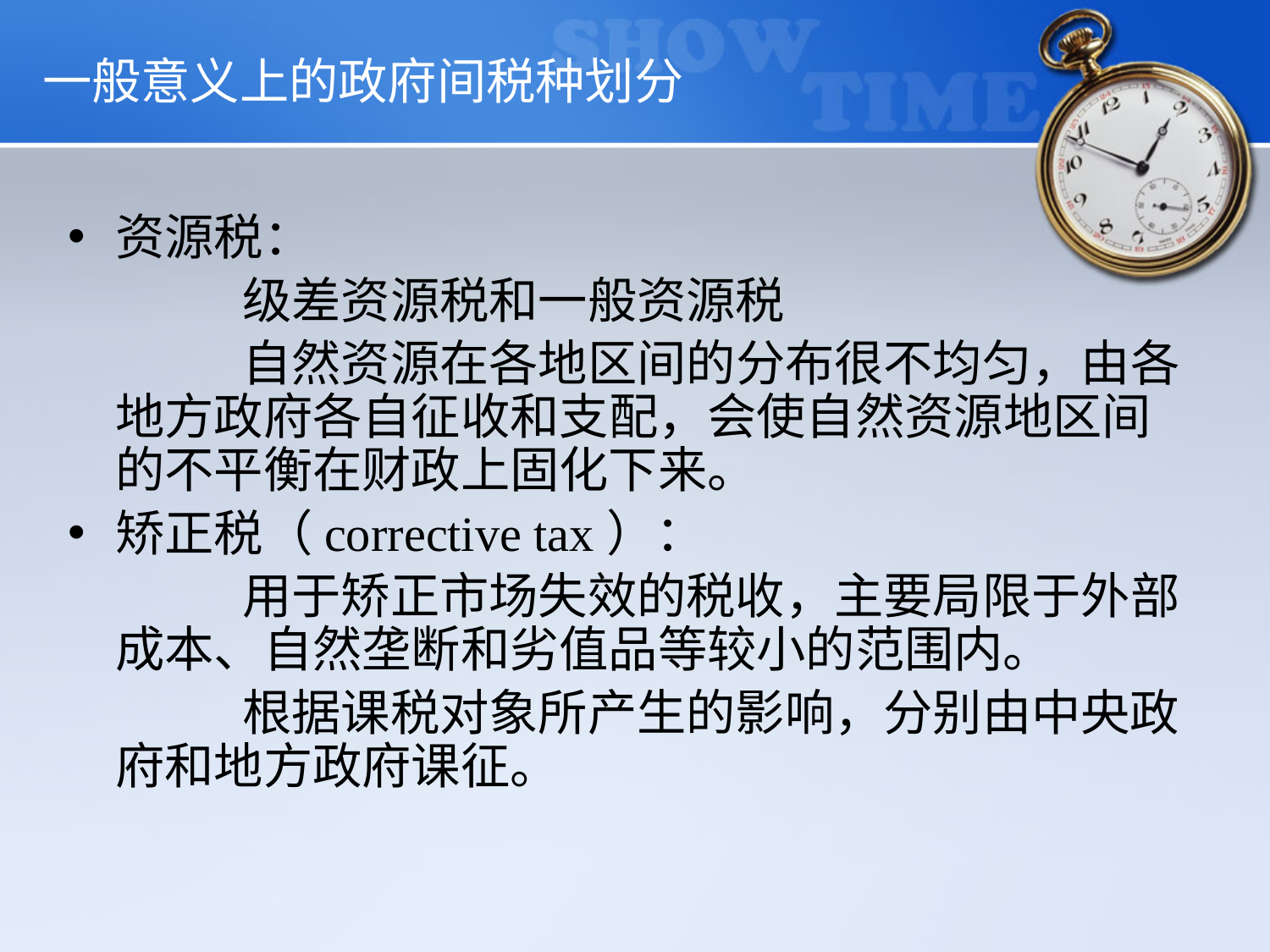

# 一般意义上的政府间税种划分
资源税：
		级差资源税和一般资源税
		自然资源在各地区间的分布很不均匀，由各地方政府各自征收和支配，会使自然资源地区间的不平衡在财政上固化下来。
矫正税（corrective tax）：
		用于矫正市场失效的税收，主要局限于外部成本、自然垄断和劣值品等较小的范围内。
		根据课税对象所产生的影响，分别由中央政府和地方政府课征。